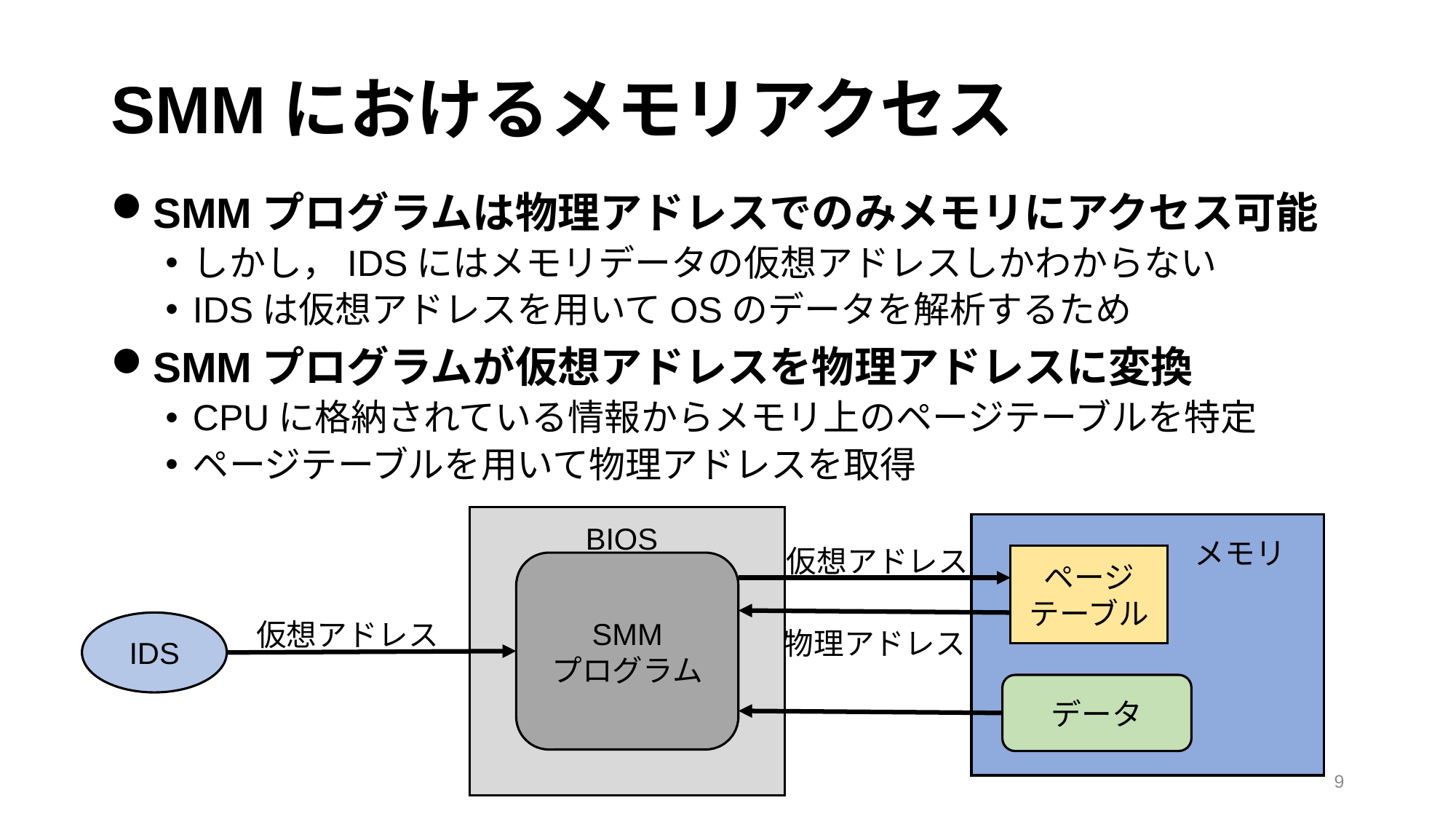

# SMMにおけるメモリアクセス
SMMプログラムは物理アドレスでのみメモリにアクセス可能
しかし，IDSにはメモリデータの仮想アドレスしかわからない
IDSは仮想アドレスを用いてOSのデータを解析するため
SMMプログラムが仮想アドレスを物理アドレスに変換
CPUに格納されている情報からメモリ上のページテーブルを特定
ページテーブルを用いて物理アドレスを取得

BIOS

メモリ
仮想アドレス
ページテーブル
SMM
プログラム
仮想アドレス
IDS
物理アドレス
データ
9